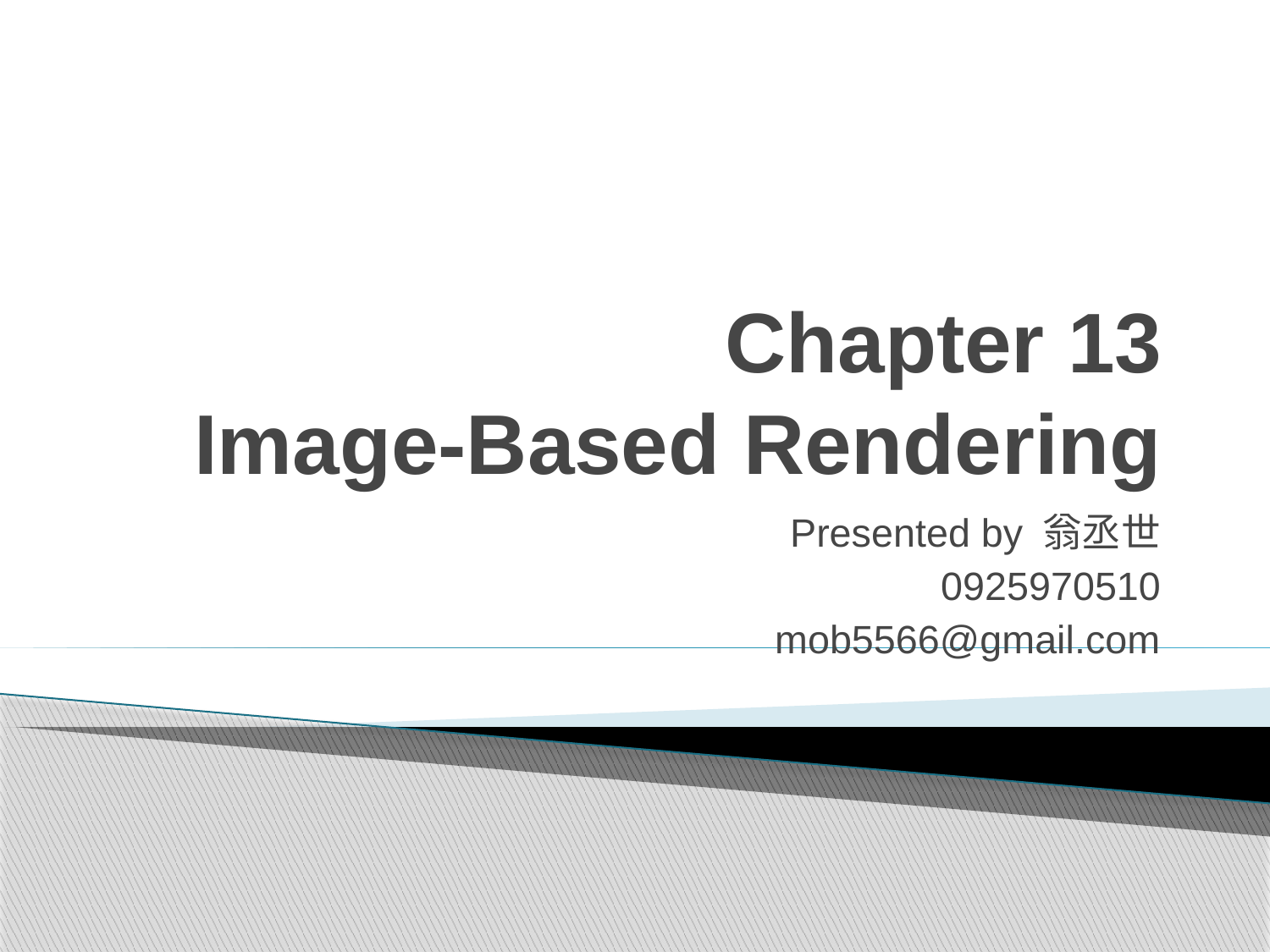

# Chapter 13 Image-Based Rendering
Presented by 翁丞世
0925970510
mob5566@gmail.com